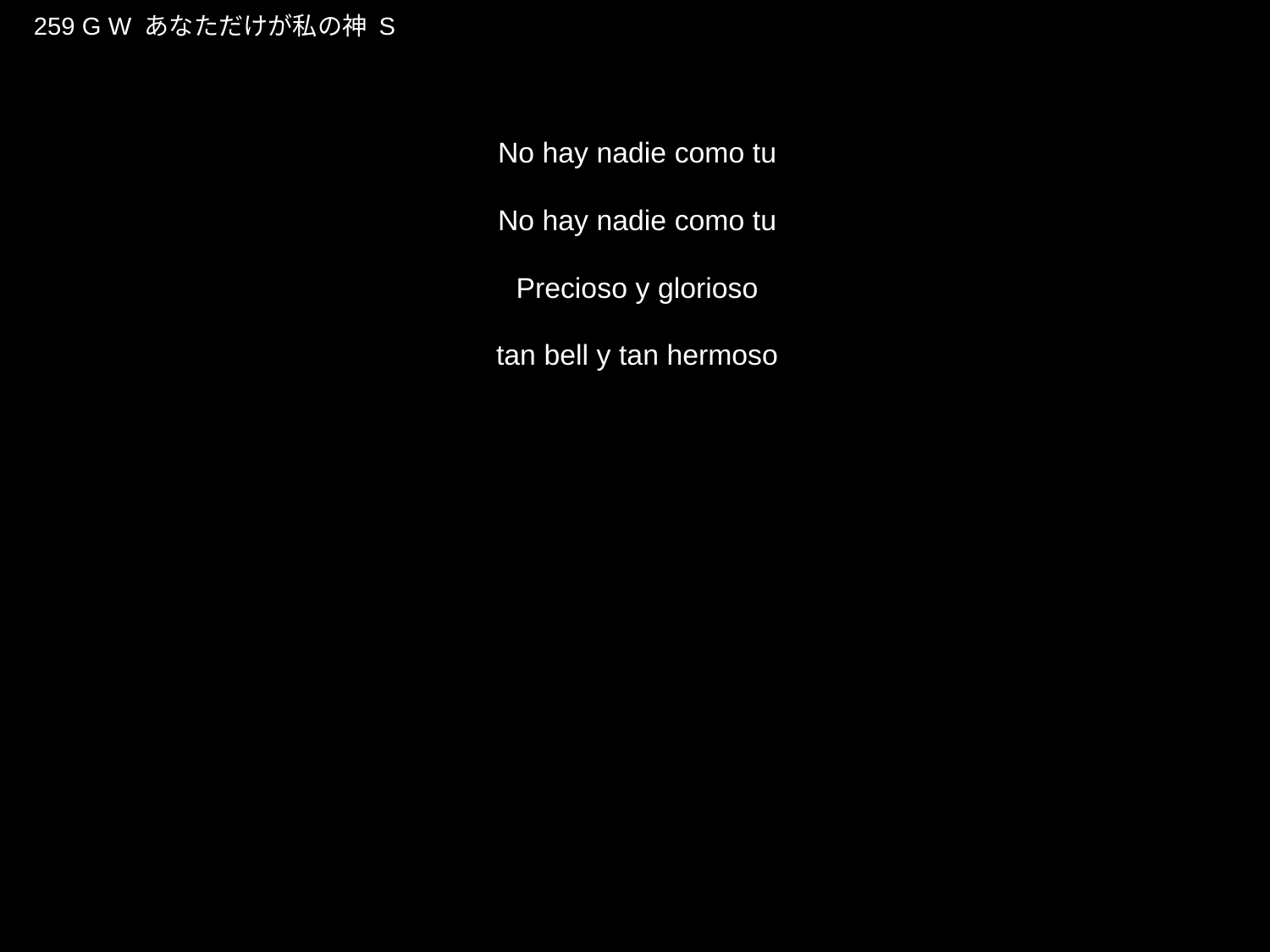

あなただけがわたしのかみ
★W
259 G W あなただけが私の神 S
★５
No hay nadie como tu
No hay nadie como tu
Precioso y glorioso
tan bell y tan hermoso